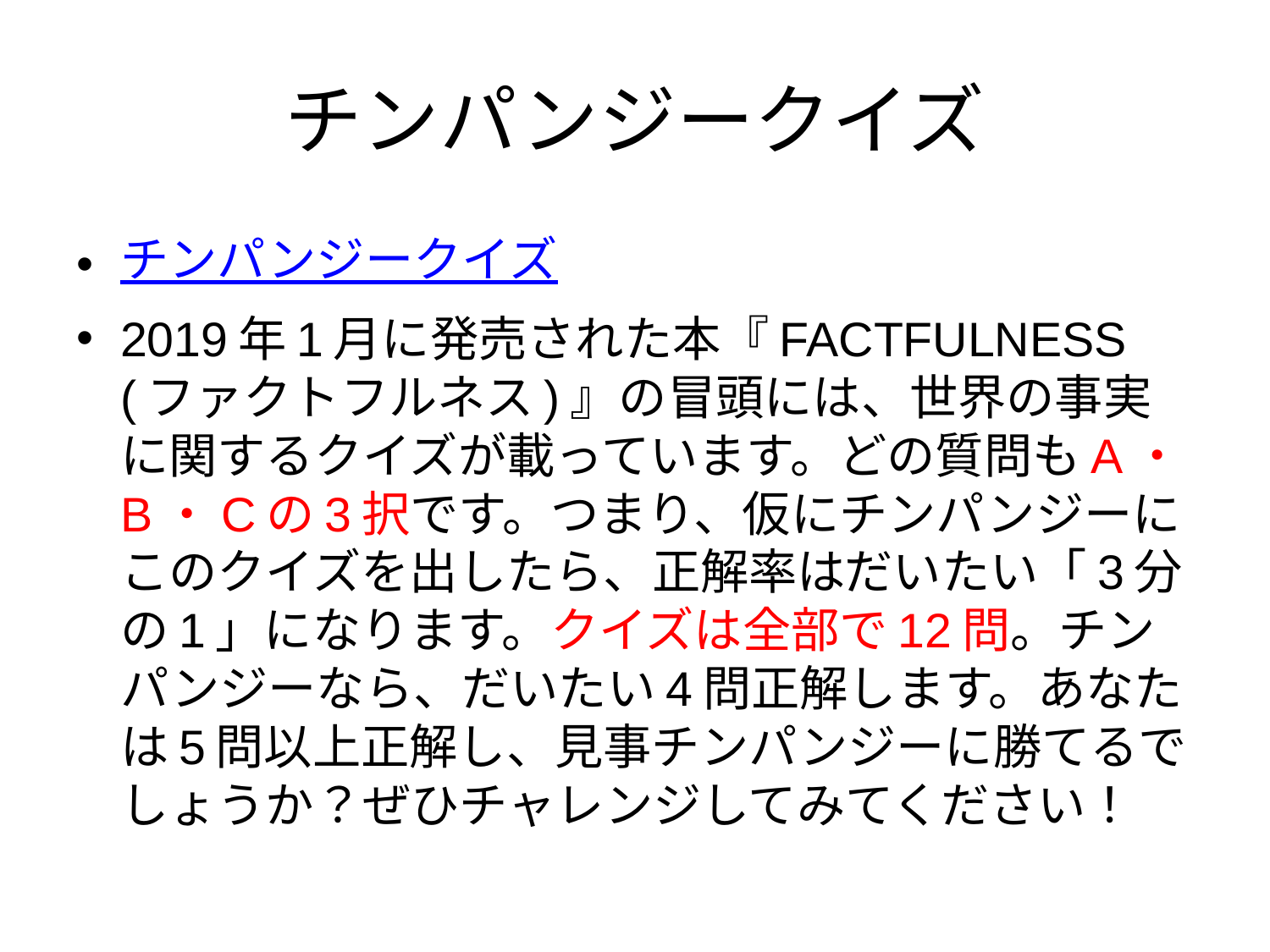

# チンパンジークイズ
チンパンジークイズ
2019年1月に発売された本『FACTFULNESS (ファクトフルネス)』の冒頭には、世界の事実に関するクイズが載っています。どの質問もA・B・Cの3択です。つまり、仮にチンパンジーにこのクイズを出したら、正解率はだいたい「3分の1」になります。クイズは全部で12問。チンパンジーなら、だいたい4問正解します。あなたは5問以上正解し、見事チンパンジーに勝てるでしょうか？ぜひチャレンジしてみてください！